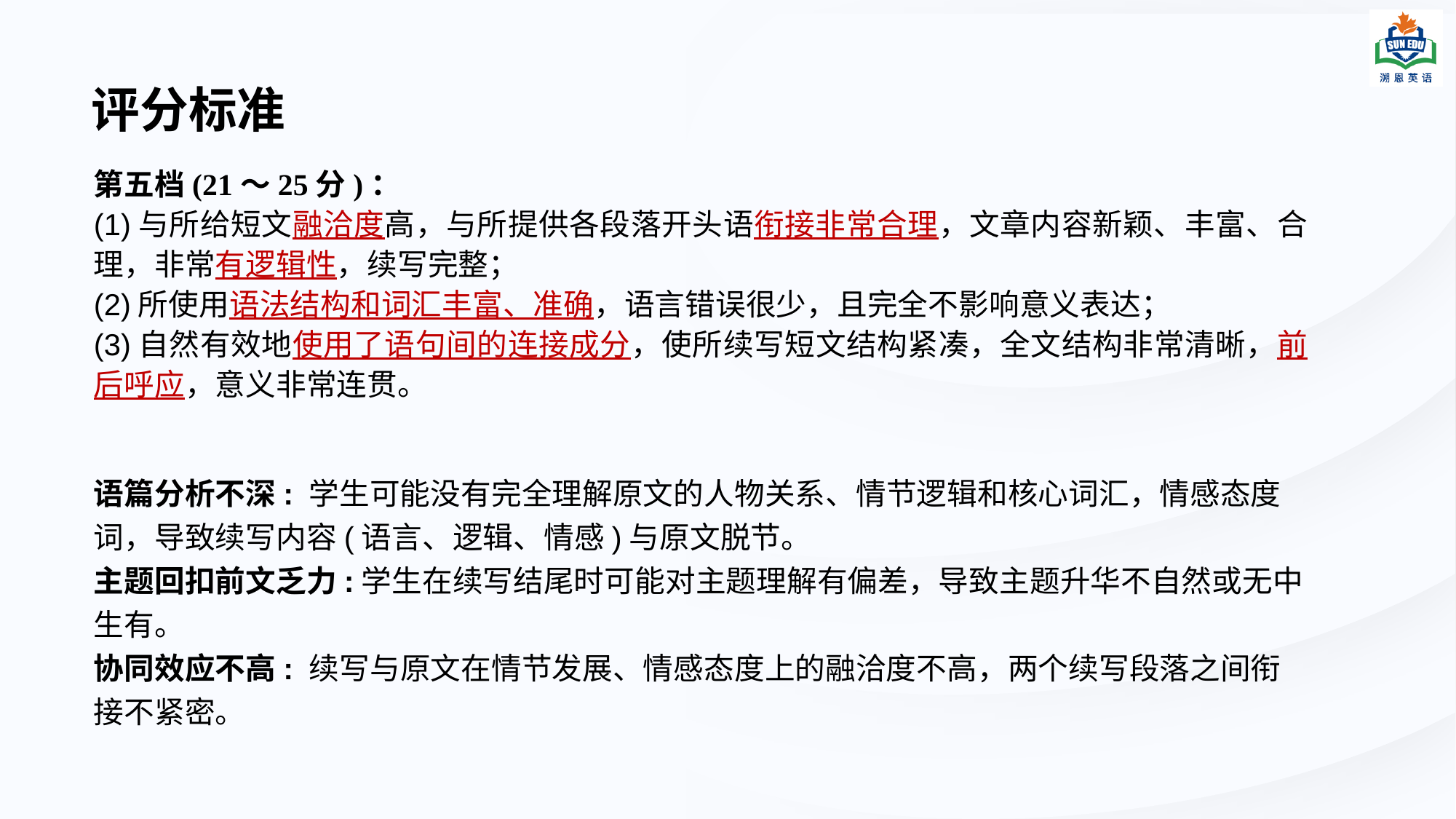

#
评分标准
第五档(21～25分)：
(1)与所给短文融洽度高，与所提供各段落开头语衔接非常合理，文章内容新颖、丰富、合理，非常有逻辑性，续写完整；
(2)所使用语法结构和词汇丰富、准确，语言错误很少，且完全不影响意义表达；
(3)自然有效地使用了语句间的连接成分，使所续写短文结构紧凑，全文结构非常清晰，前后呼应，意义非常连贯。
语篇分析不深: 学生可能没有完全理解原文的人物关系、情节逻辑和核心词汇，情感态度词，导致续写内容(语言、逻辑、情感)与原文脱节。
主题回扣前文乏力:学生在续写结尾时可能对主题理解有偏差，导致主题升华不自然或无中生有。
协同效应不高: 续写与原文在情节发展、情感态度上的融洽度不高，两个续写段落之间衔接不紧密。